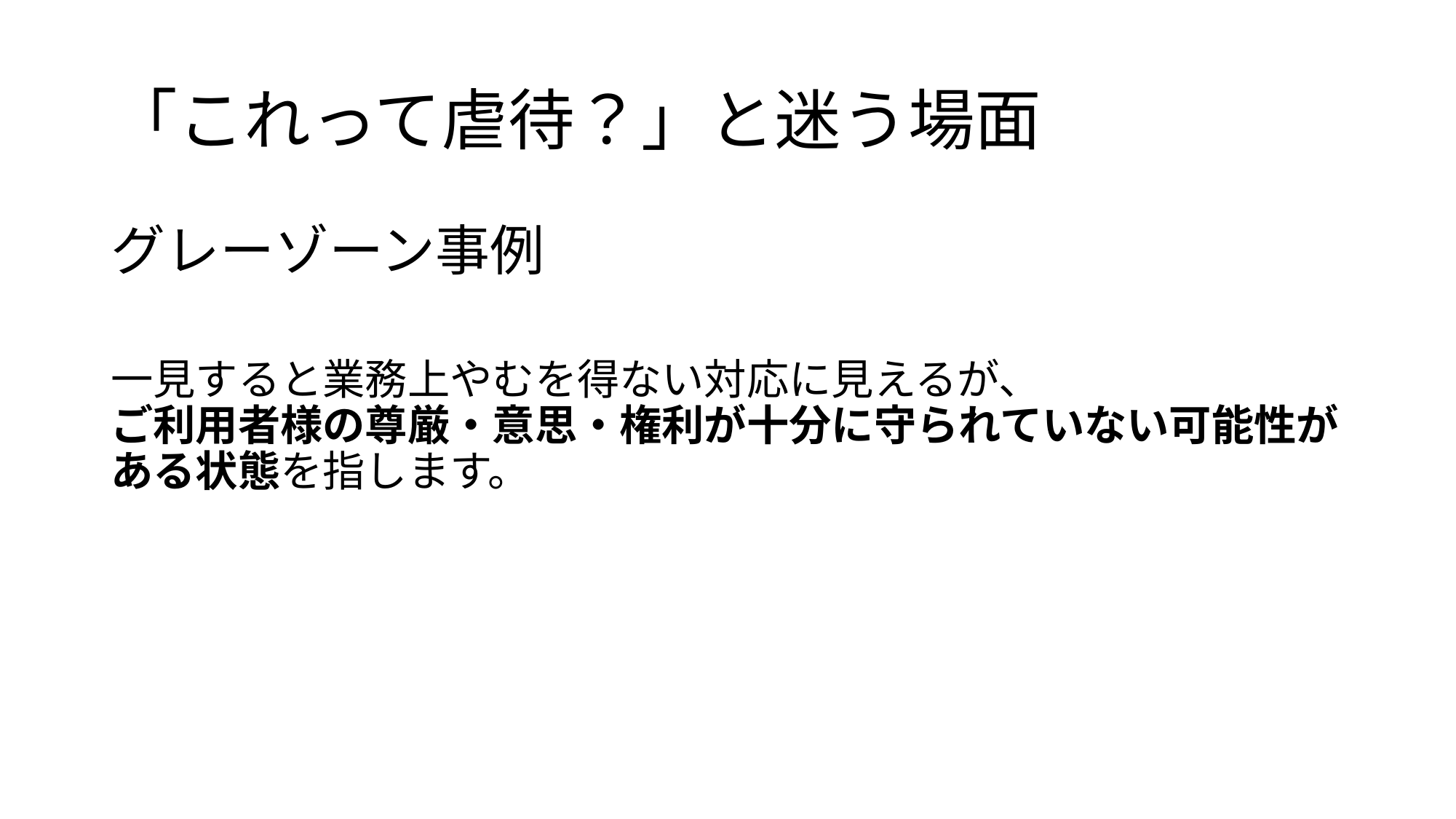

# 「これって虐待？」と迷う場面
グレーゾーン事例

一見すると業務上やむを得ない対応に見えるが、
ご利用者様の尊厳・意思・権利が十分に守られていない可能性がある状態を指します。